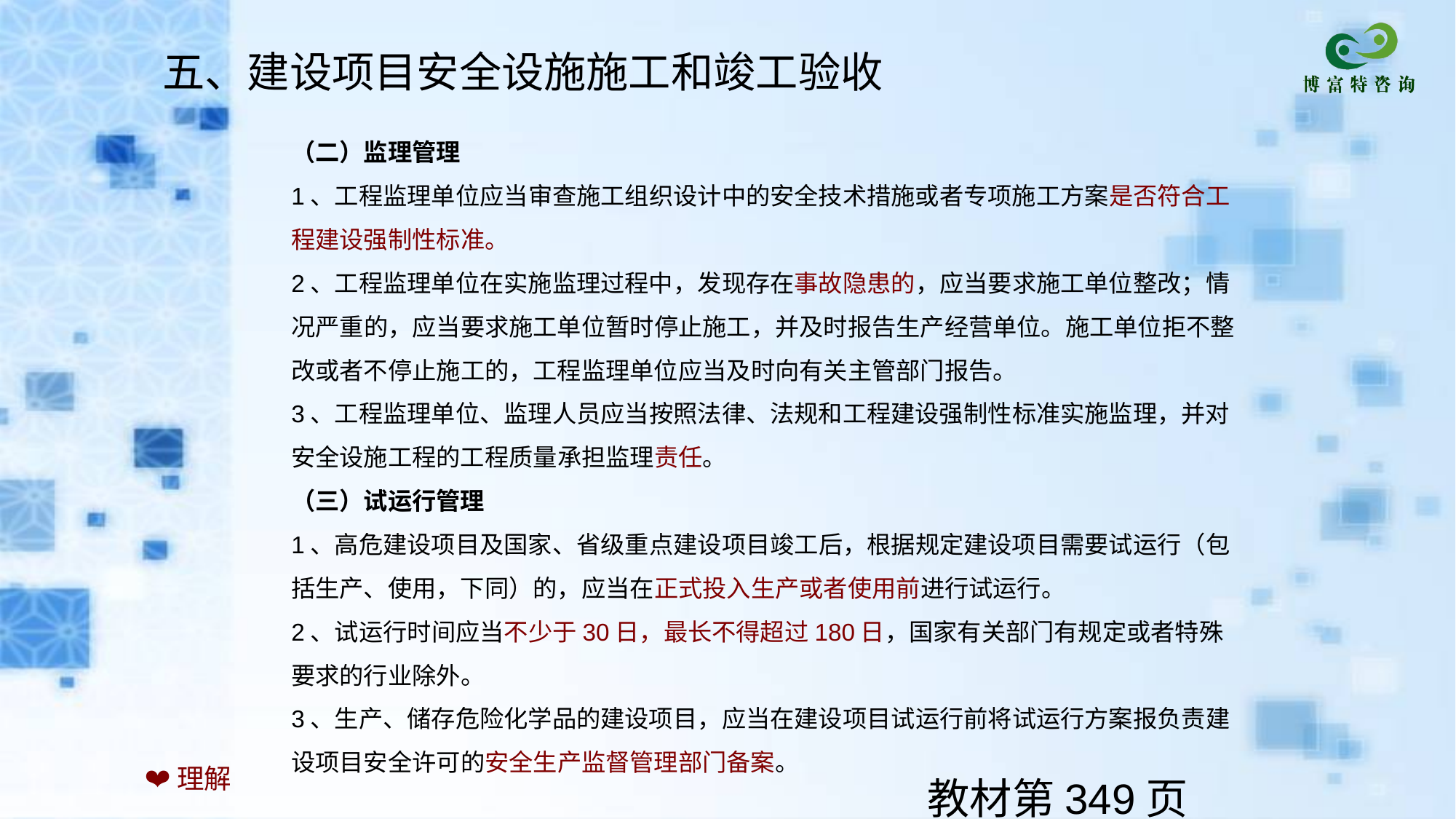

五、建设项目安全设施施工和竣工验收
（二）监理管理
1、工程监理单位应当审查施工组织设计中的安全技术措施或者专项施工方案是否符合工程建设强制性标准。
2、工程监理单位在实施监理过程中，发现存在事故隐患的，应当要求施工单位整改；情况严重的，应当要求施工单位暂时停止施工，并及时报告生产经营单位。施工单位拒不整改或者不停止施工的，工程监理单位应当及时向有关主管部门报告。
3、工程监理单位、监理人员应当按照法律、法规和工程建设强制性标准实施监理，并对安全设施工程的工程质量承担监理责任。
（三）试运行管理
1、高危建设项目及国家、省级重点建设项目竣工后，根据规定建设项目需要试运行（包括生产、使用，下同）的，应当在正式投入生产或者使用前进行试运行。
2、试运行时间应当不少于30日，最长不得超过180日，国家有关部门有规定或者特殊要求的行业除外。
3、生产、储存危险化学品的建设项目，应当在建设项目试运行前将试运行方案报负责建设项目安全许可的安全生产监督管理部门备案。
❤理解
教材第349页